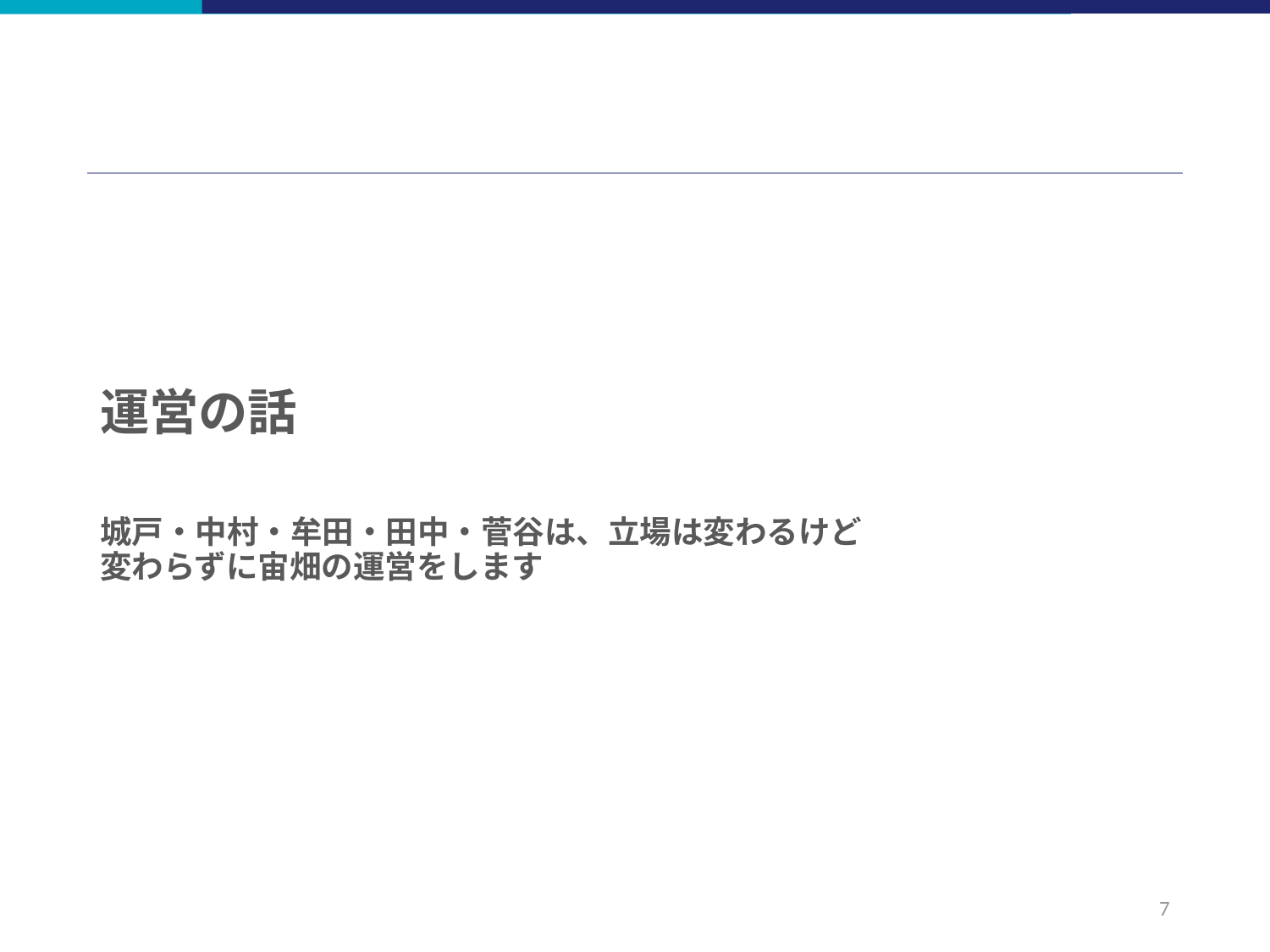

# 運営の話
城戸・中村・牟田・田中・菅谷は、立場は変わるけど
変わらずに宙畑の運営をします
7